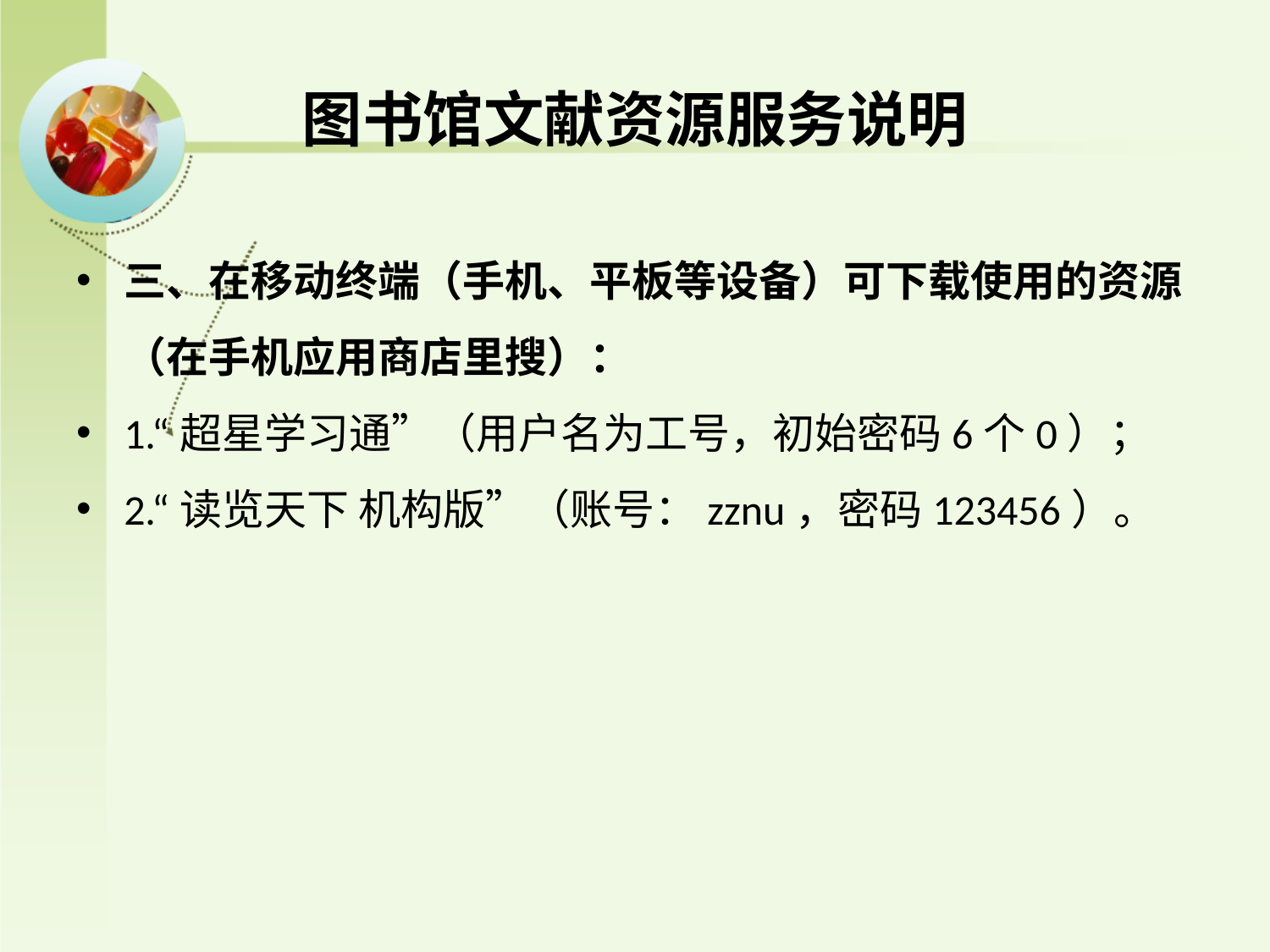

# 图书馆文献资源服务说明
三、在移动终端（手机、平板等设备）可下载使用的资源（在手机应用商店里搜）：
1.“超星学习通”（用户名为工号，初始密码6个0）；
2.“读览天下 机构版”（账号：zznu，密码123456）。